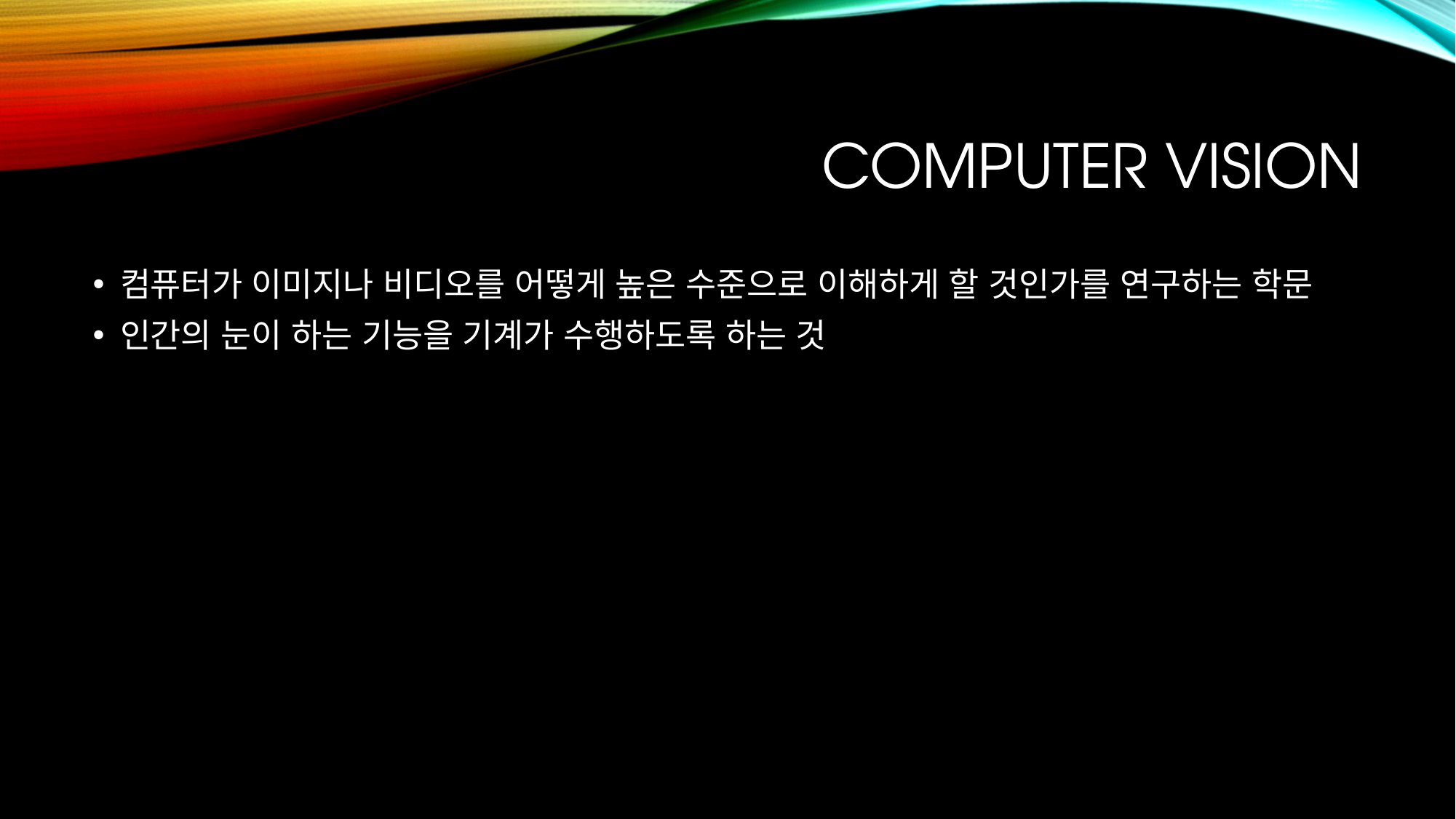

# Computer Vision
컴퓨터가 이미지나 비디오를 어떻게 높은 수준으로 이해하게 할 것인가를 연구하는 학문
인간의 눈이 하는 기능을 기계가 수행하도록 하는 것